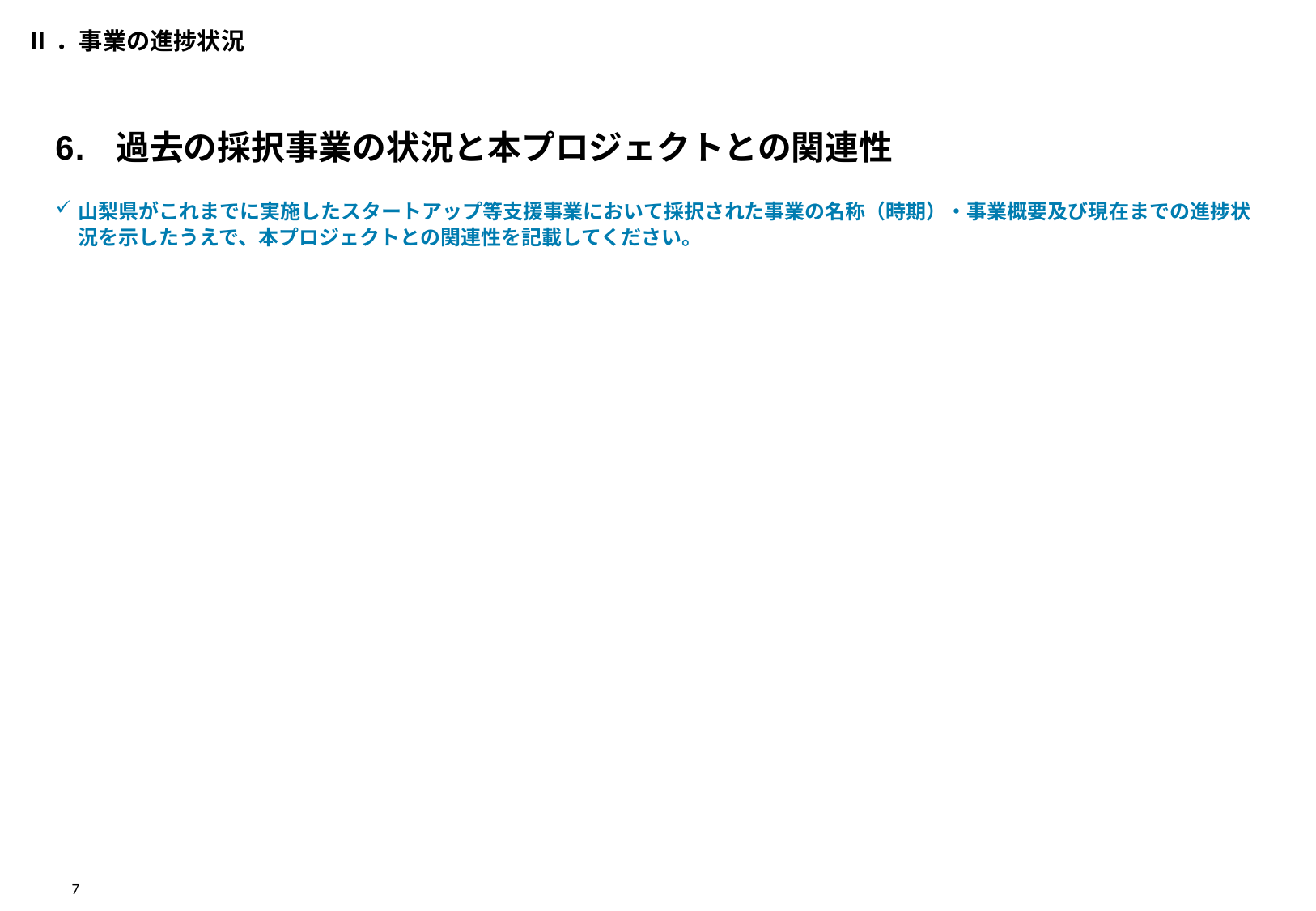

Ⅱ．事業の進捗状況
# 過去の採択事業の状況と本プロジェクトとの関連性
山梨県がこれまでに実施したスタートアップ等支援事業において採択された事業の名称（時期）・事業概要及び現在までの進捗状況を示したうえで、本プロジェクトとの関連性を記載してください。

7